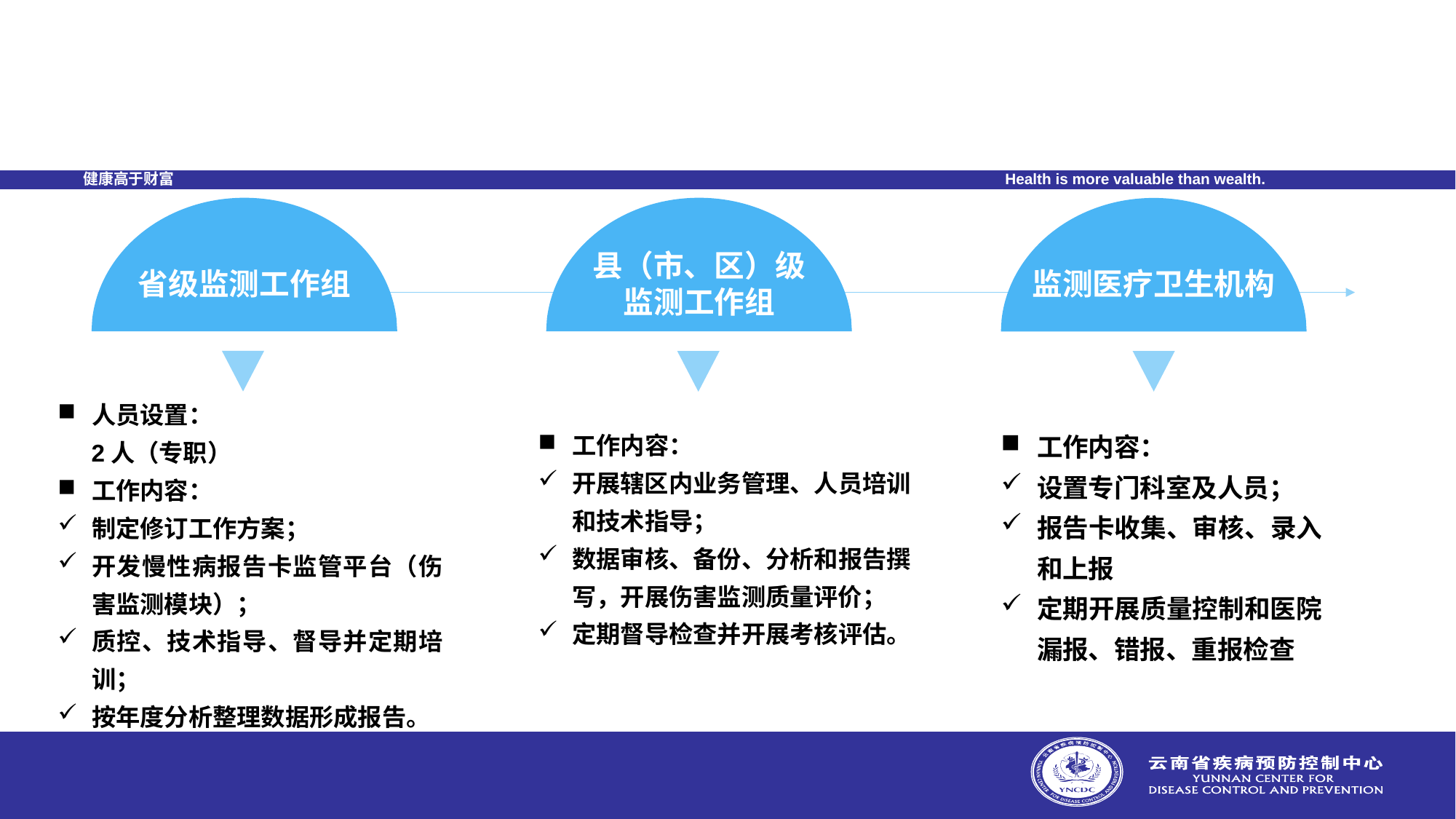

省级监测工作组

人员设置：
     2人（专职）
工作内容：
制定修订工作方案；
开发慢性病报告卡监管平台（伤害监测模块）；
质控、技术指导、督导并定期培训；
按年度分析整理数据形成报告。

县（市、区）级
监测工作组

工作内容：
开展辖区内业务管理、人员培训和技术指导；
数据审核、备份、分析和报告撰写，开展伤害监测质量评价；
定期督导检查并开展考核评估。

监测医疗卫生机构

工作内容：
设置专门科室及人员；
报告卡收集、审核、录入和上报
定期开展质量控制和医院漏报、错报、重报检查